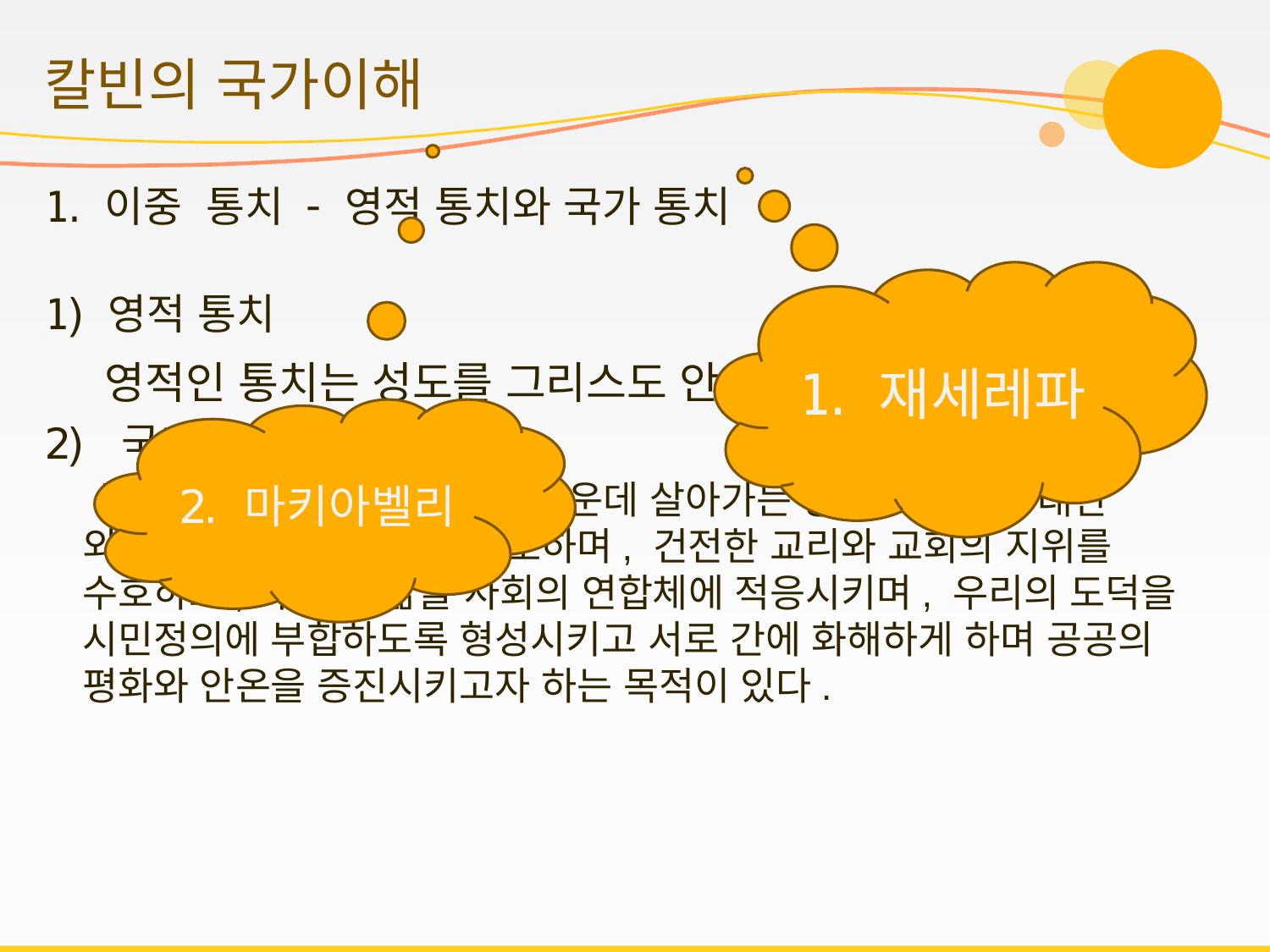

# 칼빈의 국가이해
1. 이중  통치 - 영적 통치와 국가 통치
1) 영적 통치
    영적인 통치는 성도를 그리스도 안에서 자유롭게 한다.
2)  국가 통치
    국가 통치는 우리가 사람들 가운데 살아가는 동안 하나님에 대한 외적인 예배를 존중하고 보호하며, 건전한 교리와 교회의 지위를 수호하고, 우리의 삶을 사회의 연합체에 적응시키며, 우리의 도덕을 시민정의에 부합하도록 형성시키고 서로 간에 화해하게 하며 공공의 평화와 안온을 증진시키고자 하는 목적이 있다.
1. 재세레파
2. 마키아벨리